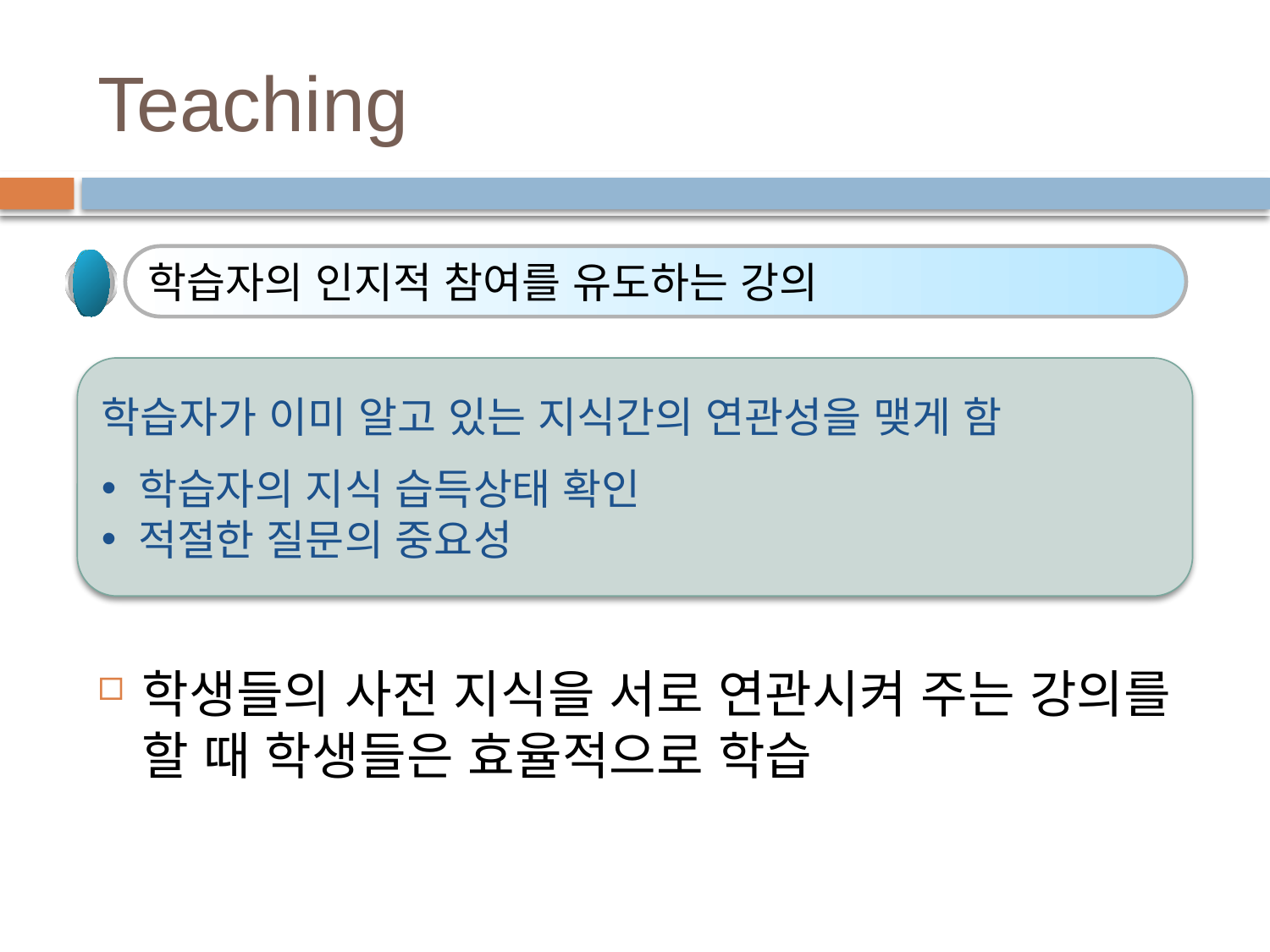

# Teaching
학습자의 인지적 참여를 유도하는 강의

학습자가 이미 알고 있는 지식간의 연관성을 맺게 함

 학습자의 지식 습득상태 확인
 적절한 질문의 중요성
학생들의 사전 지식을 서로 연관시켜 주는 강의를 할 때 학생들은 효율적으로 학습